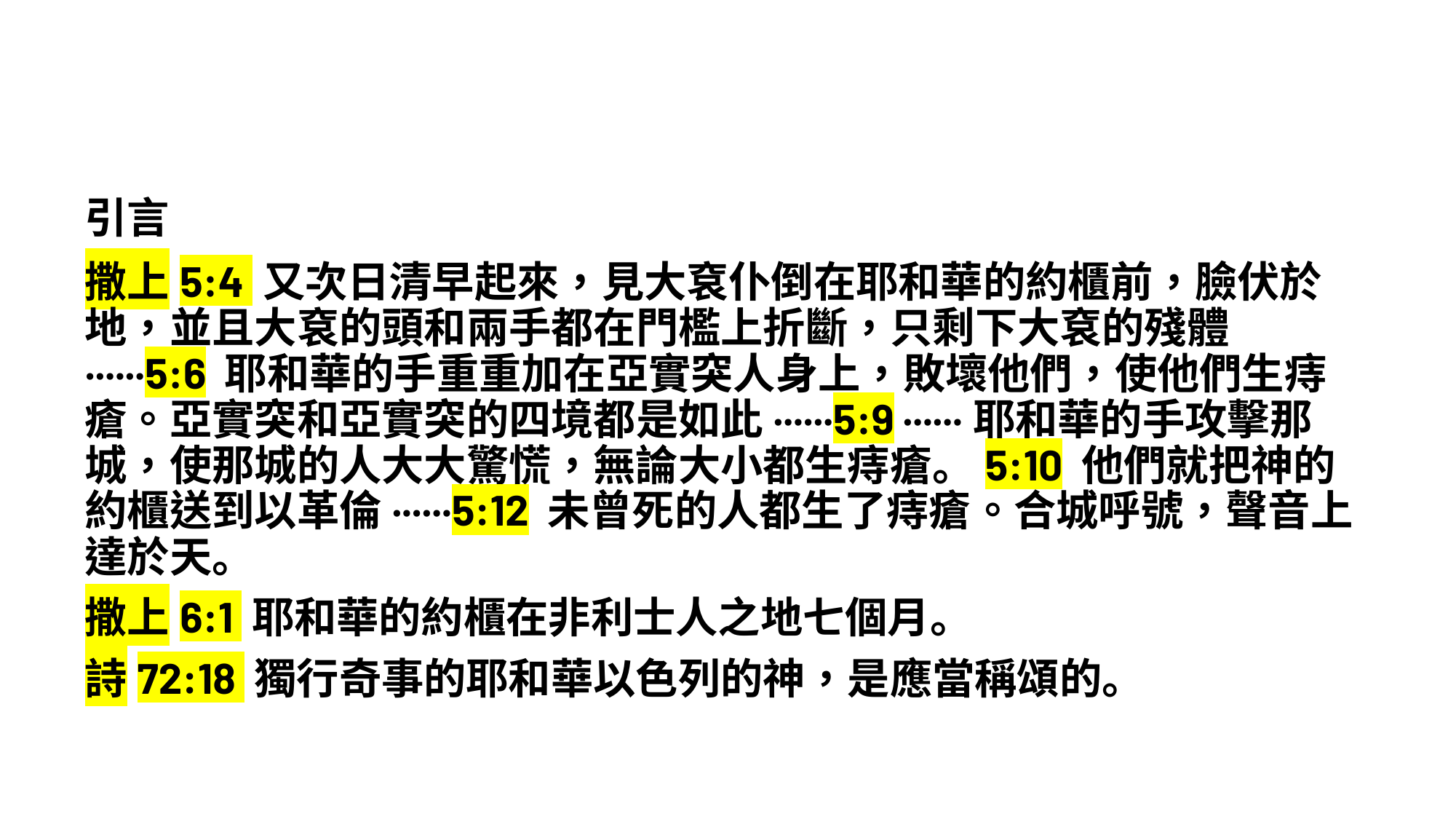

引言
撒上5:4 又次日清早起來，見大袞仆倒在耶和華的約櫃前，臉伏於地，並且大袞的頭和兩手都在門檻上折斷，只剩下大袞的殘體······5:6 耶和華的手重重加在亞實突人身上，敗壞他們，使他們生痔瘡。亞實突和亞實突的四境都是如此······5:9 ······耶和華的手攻擊那城，使那城的人大大驚慌，無論大小都生痔瘡。5:10 他們就把神的約櫃送到以革倫······5:12 未曾死的人都生了痔瘡。合城呼號，聲音上達於天。
撒上6:1 耶和華的約櫃在非利士人之地七個月。
詩72:18 獨行奇事的耶和華以色列的神，是應當稱頌的。